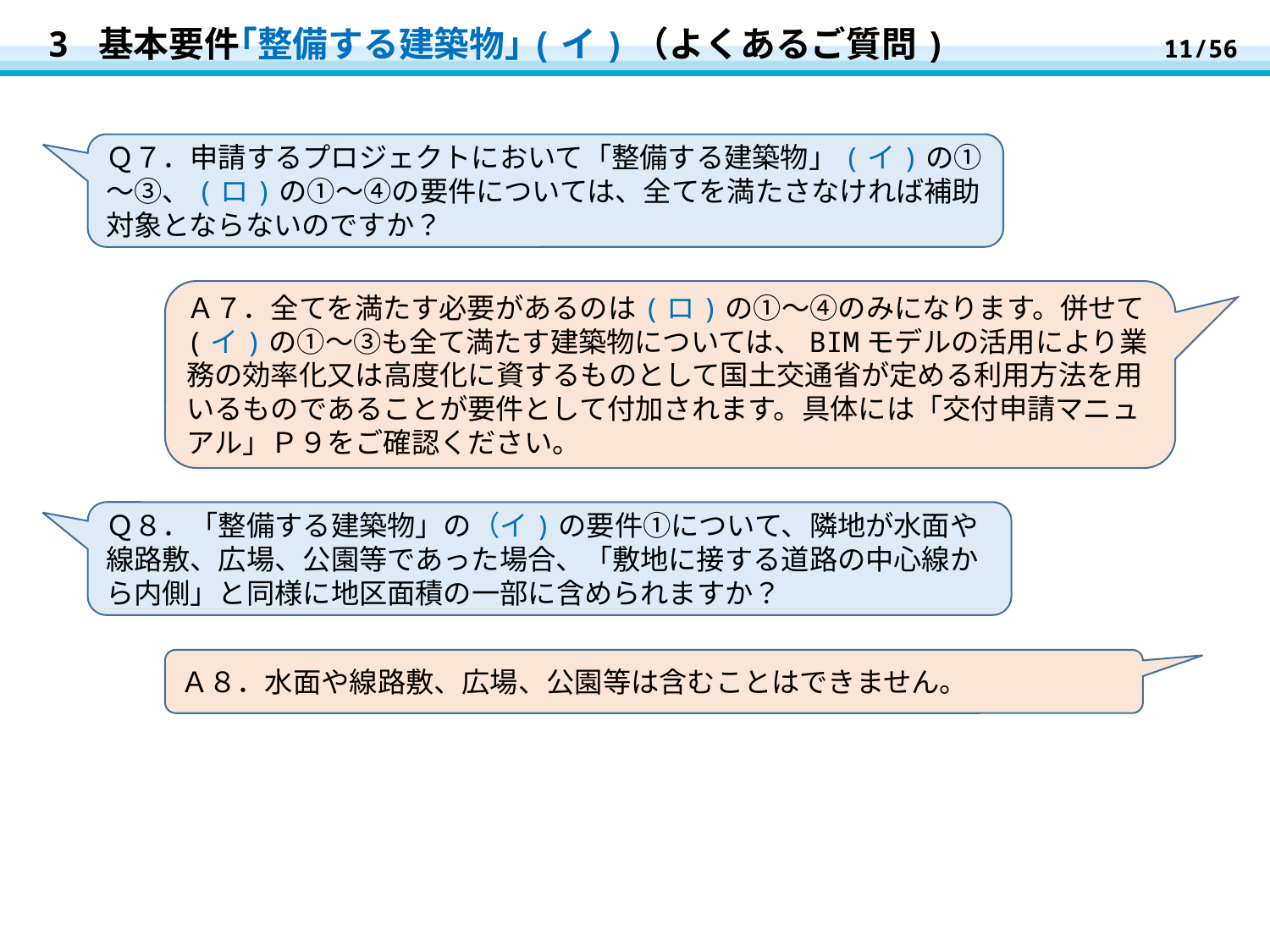

11/56
# 3 基本要件｢整備する建築物｣(イ)（よくあるご質問)
Ｑ７．申請するプロジェクトにおいて「整備する建築物」(イ)の①～③、(ロ)の①～④の要件については、全てを満たさなければ補助対象とならないのですか？
Ａ７．全てを満たす必要があるのは(ロ)の①～④のみになります。併せて(イ)の①～③も全て満たす建築物については、BIMモデルの活用により業務の効率化又は高度化に資するものとして国土交通省が定める利用方法を用いるものであることが要件として付加されます。具体には「交付申請マニュアル」Ｐ９をご確認ください。
Ｑ８．「整備する建築物」の（イ)の要件①について、隣地が水面や線路敷、広場、公園等であった場合、「敷地に接する道路の中心線から内側」と同様に地区面積の一部に含められますか？
Ａ８．水面や線路敷、広場、公園等は含むことはできません。